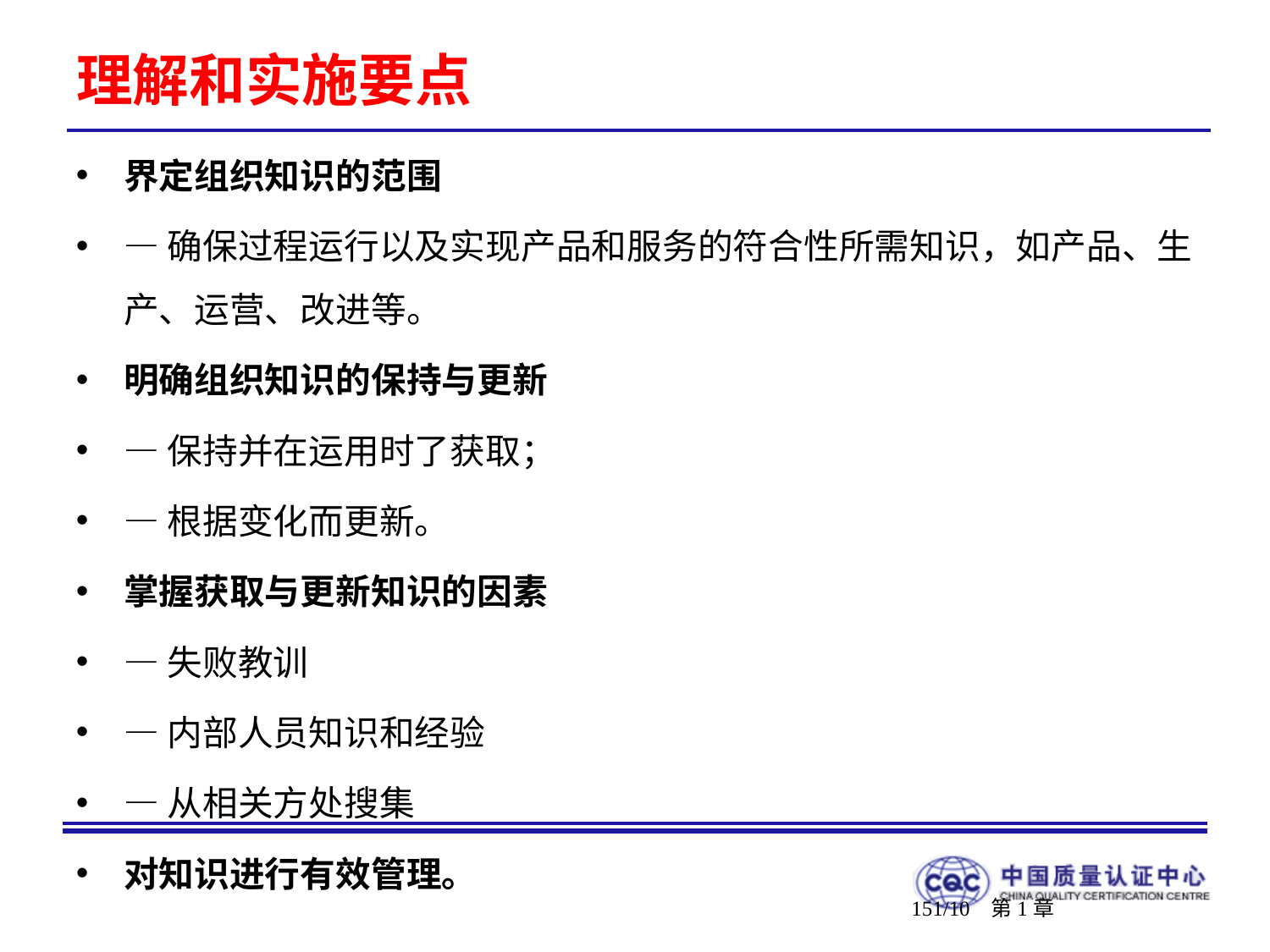

# 理解和实施要点
界定组织知识的范围
—确保过程运行以及实现产品和服务的符合性所需知识，如产品、生产、运营、改进等。
明确组织知识的保持与更新
—保持并在运用时了获取；
—根据变化而更新。
掌握获取与更新知识的因素
—失败教训
—内部人员知识和经验
—从相关方处搜集
对知识进行有效管理。
151/10   第1章